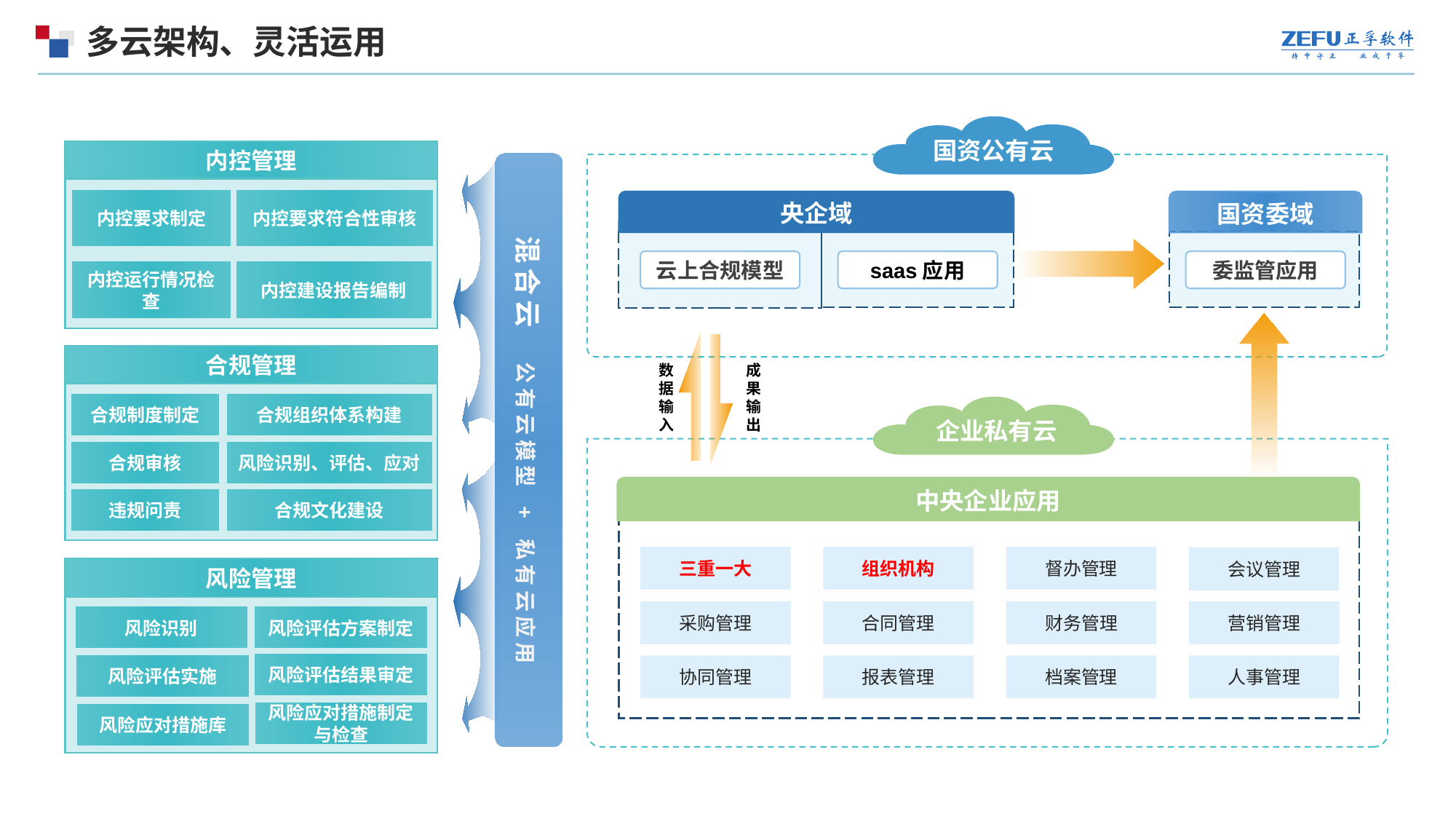

# 多云架构、灵活运用

国资公有云
内控管理
混合云   公有云模型 + 私有云应用

内控要求制定
内控要求符合性审核
央企域
国资委域

云上合规模型
saas应用
委监管应用
内控运行情况检查
内控建设报告编制

合规管理
数
据
输
入
成
果
输
出

合规制度制定
合规组织体系构建

企业私有云

合规审核
风险识别、评估、应对
中央企业应用
违规问责
合规文化建设

三重一大
组织机构
督办管理
会议管理
风险管理

采购管理
合同管理
财务管理
营销管理
风险识别
风险评估方案制定
风险评估结果审定
协同管理
报表管理
档案管理
人事管理
风险评估实施
风险应对措施制定与检查
风险应对措施库